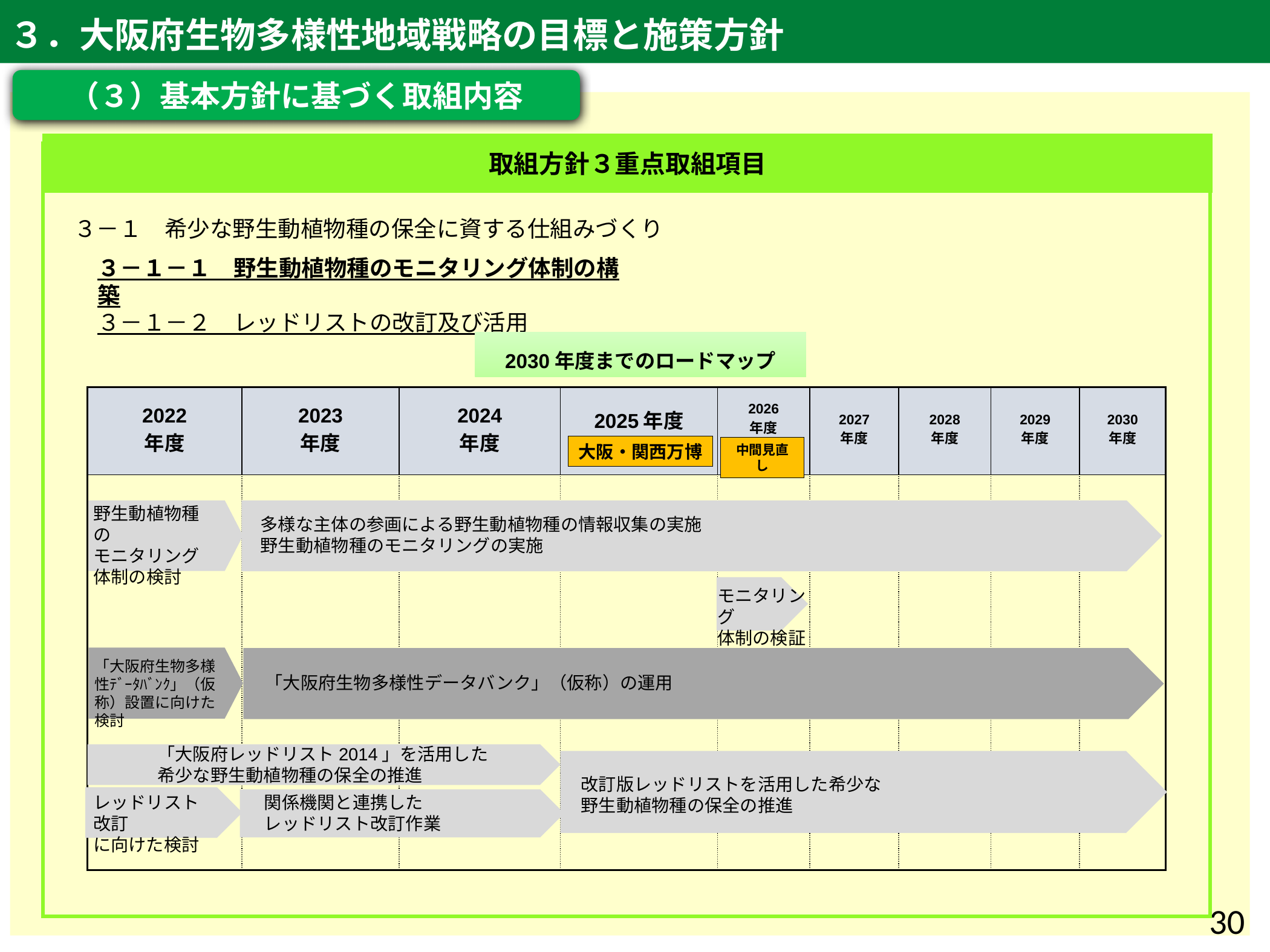

３．大阪府生物多様性地域戦略の目標と施策方針
（３）基本方針に基づく取組内容

取組方針３重点取組項目

３－１　希少な野生動植物種の保全に資する仕組みづくり
３－１－１　野生動植物種のモニタリング体制の構築
３－１－２　レッドリストの改訂及び活用
2030年度までのロードマップ
| 2022 年度 | 2023 年度 | 2024 年度 | 2025年度 | 2026 年度 | 2027 年度 | 2028 年度 | 2029 年度 | 2030 年度 |
| --- | --- | --- | --- | --- | --- | --- | --- | --- |
|  |  |  |  |  |  |  |  |  |
大阪・関西万博
中間見直し
野生動植物種の
モニタリング体制の検討

多様な主体の参画による野生動植物種の情報収集の実施
野生動植物種のモニタリングの実施

モニタリング
体制の検証

「大阪府生物多様性ﾃﾞｰﾀﾊﾞﾝｸ」（仮称）設置に向けた検討

「大阪府生物多様性データバンク」（仮称）の運用

「大阪府レッドリスト2014」を活用した
希少な野生動植物種の保全の推進

改訂版レッドリストを活用した希少な
野生動植物種の保全の推進
レッドリスト改訂
に向けた検討

関係機関と連携した
レッドリスト改訂作業

30